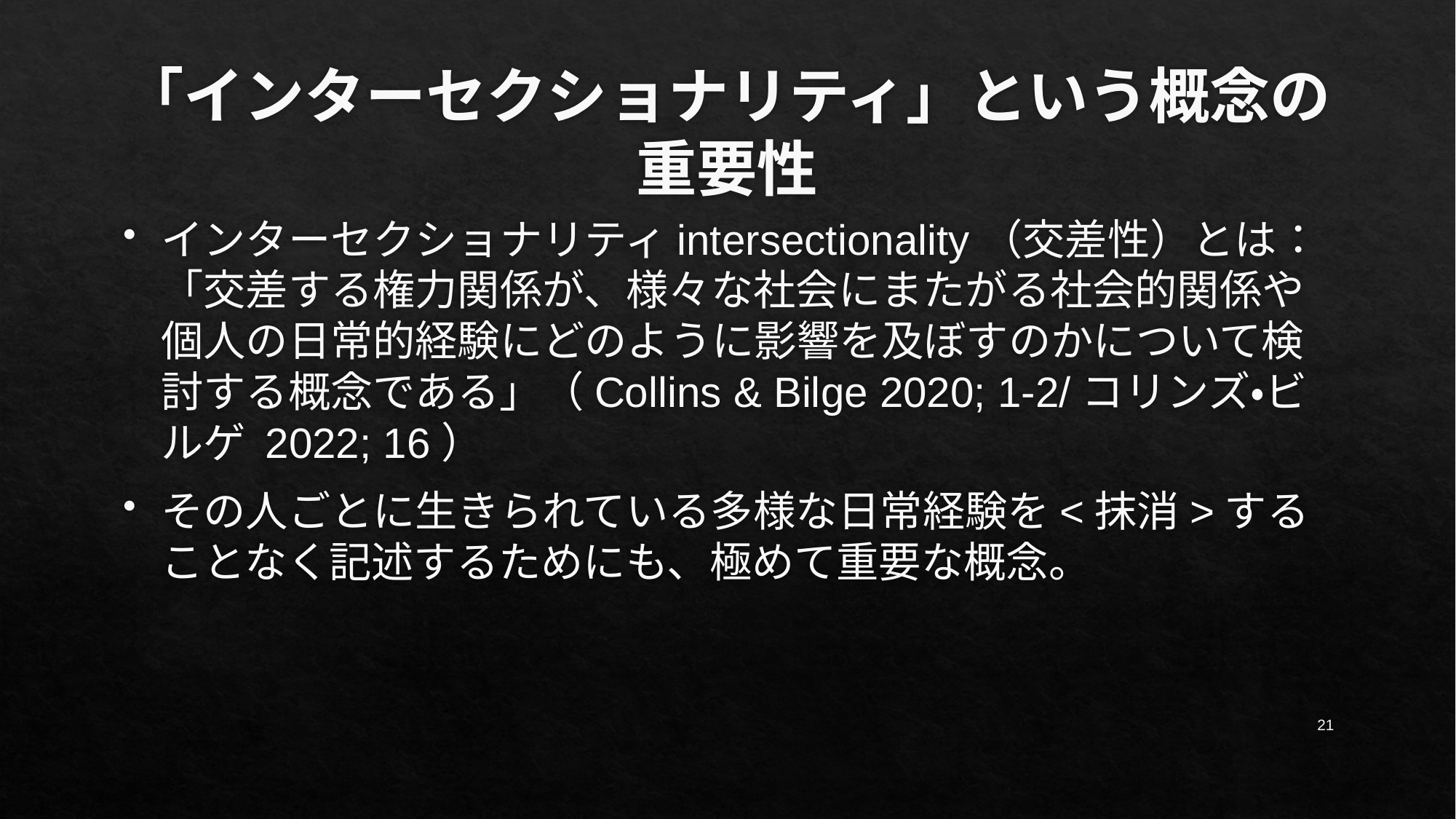

# 「インターセクショナリティ」という概念の重要性
インターセクショナリティintersectionality（交差性）とは：「交差する権力関係が、様々な社会にまたがる社会的関係や個人の日常的経験にどのように影響を及ぼすのかについて検討する概念である」（Collins & Bilge 2020; 1-2/コリンズ・ビルゲ 2022; 16）
その人ごとに生きられている多様な日常経験を<抹消>することなく記述するためにも、極めて重要な概念。

21